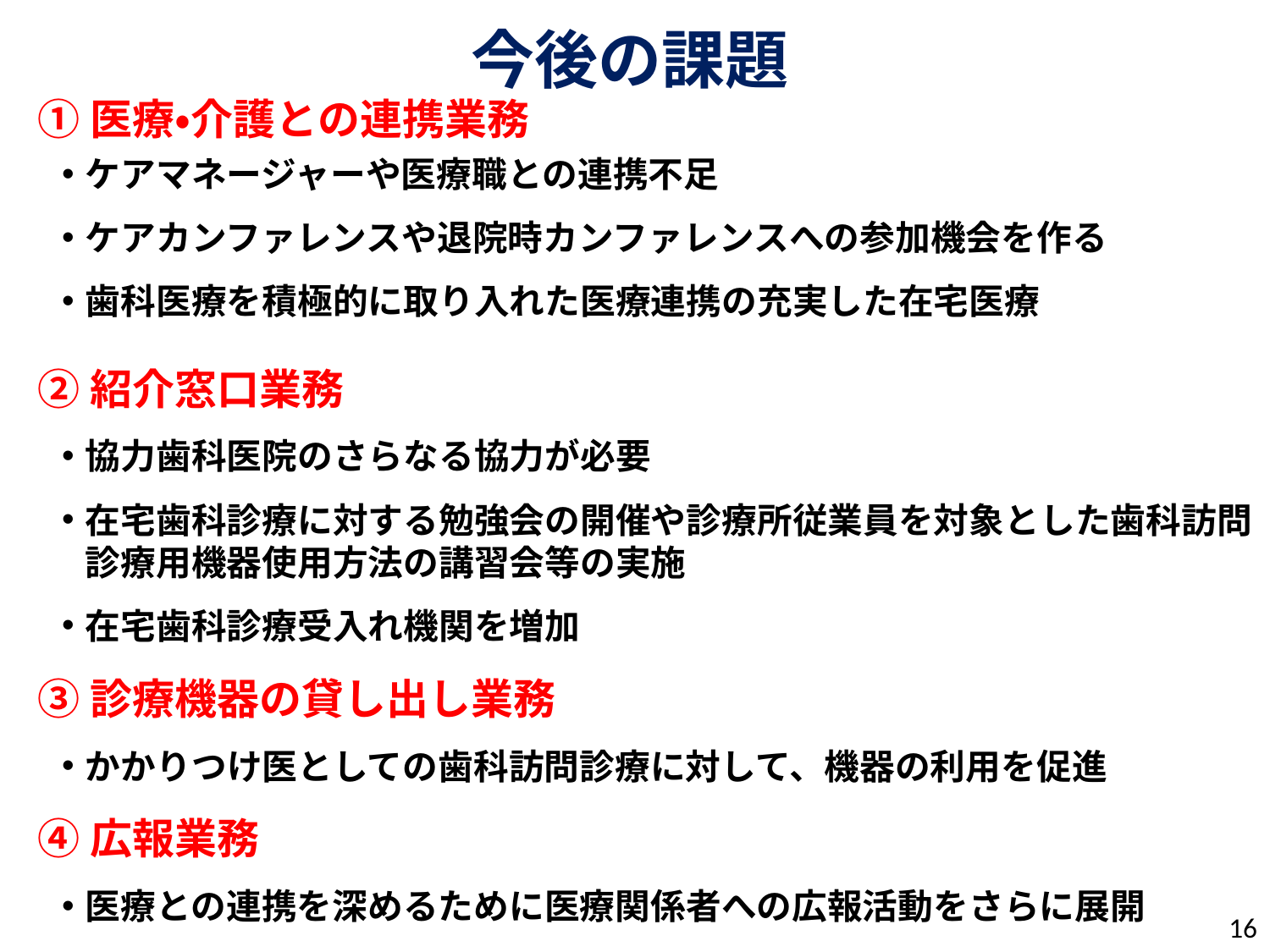

# 今後の課題
①医療・介護との連携業務

ケアマネージャーや医療職との連携不足
ケアカンファレンスや退院時カンファレンスへの参加機会を作る
歯科医療を積極的に取り入れた医療連携の充実した在宅医療

②紹介窓口業務
協力歯科医院のさらなる協力が必要
在宅歯科診療に対する勉強会の開催や診療所従業員を対象とした歯科訪問診療用機器使用方法の講習会等の実施
在宅歯科診療受入れ機関を増加

③診療機器の貸し出し業務
かかりつけ医としての歯科訪問診療に対して、機器の利用を促進
④広報業務
医療との連携を深めるために医療関係者への広報活動をさらに展開

16